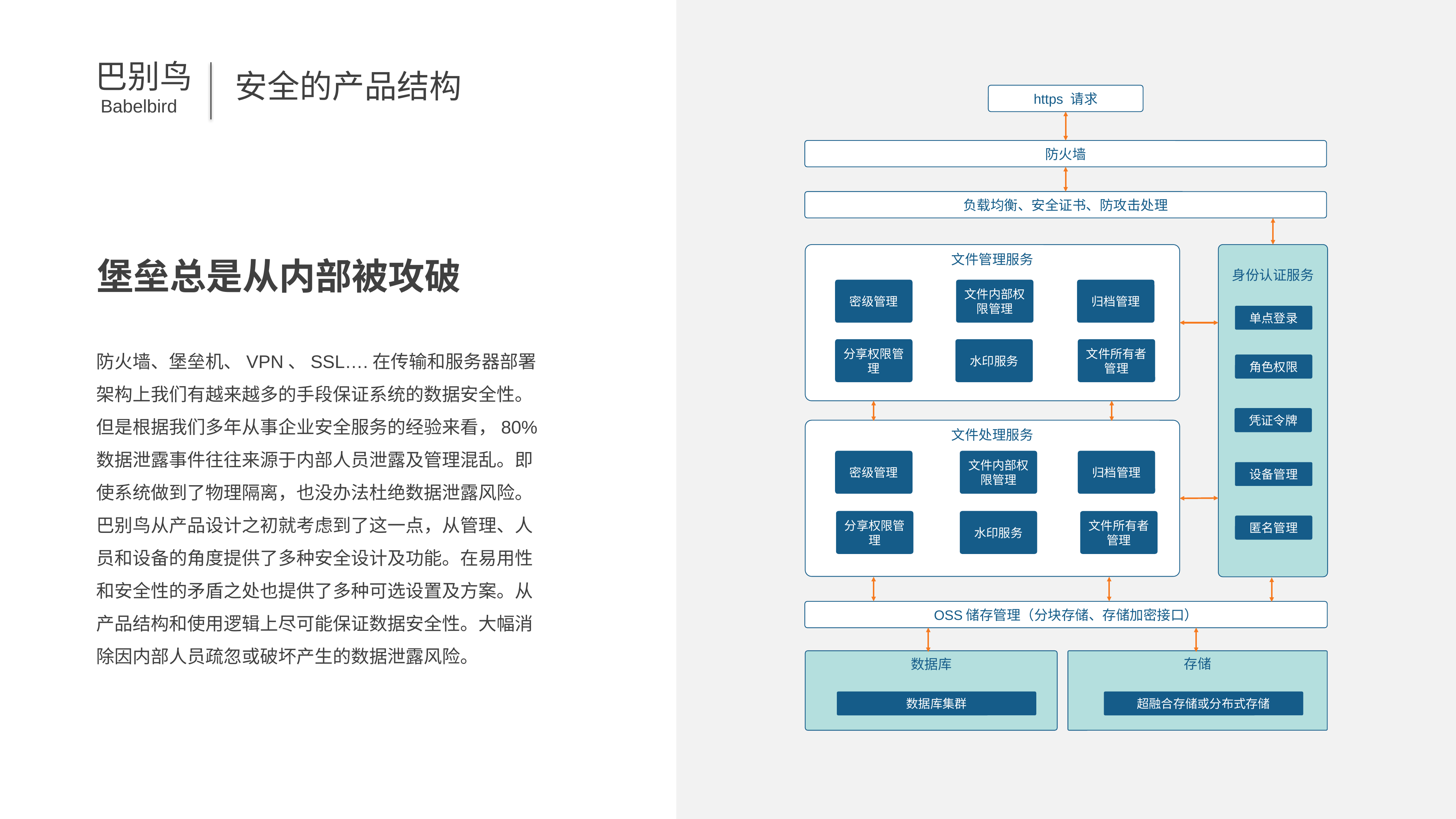

巴别鸟
Babelbird
安全的产品结构
https 请求
防火墙
负载均衡、安全证书、防攻击处理
文件管理服务

身份认证服务
密级管理
文件内部权限管理
归档管理
单点登录
分享权限管理
水印服务
文件所有者管理
角色权限
凭证令牌
文件处理服务
密级管理
文件内部权限管理
归档管理
设备管理
分享权限管理
水印服务
文件所有者管理
匿名管理
OSS储存管理（分块存储、存储加密接口）
数据库
存储
数据库集群
超融合存储或分布式存储
堡垒总是从内部被攻破
防火墙、堡垒机、VPN、SSL….在传输和服务器部署架构上我们有越来越多的手段保证系统的数据安全性。但是根据我们多年从事企业安全服务的经验来看，80%数据泄露事件往往来源于内部人员泄露及管理混乱。即使系统做到了物理隔离，也没办法杜绝数据泄露风险。巴别鸟从产品设计之初就考虑到了这一点，从管理、人员和设备的角度提供了多种安全设计及功能。在易用性和安全性的矛盾之处也提供了多种可选设置及方案。从产品结构和使用逻辑上尽可能保证数据安全性。大幅消除因内部人员疏忽或破坏产生的数据泄露风险。